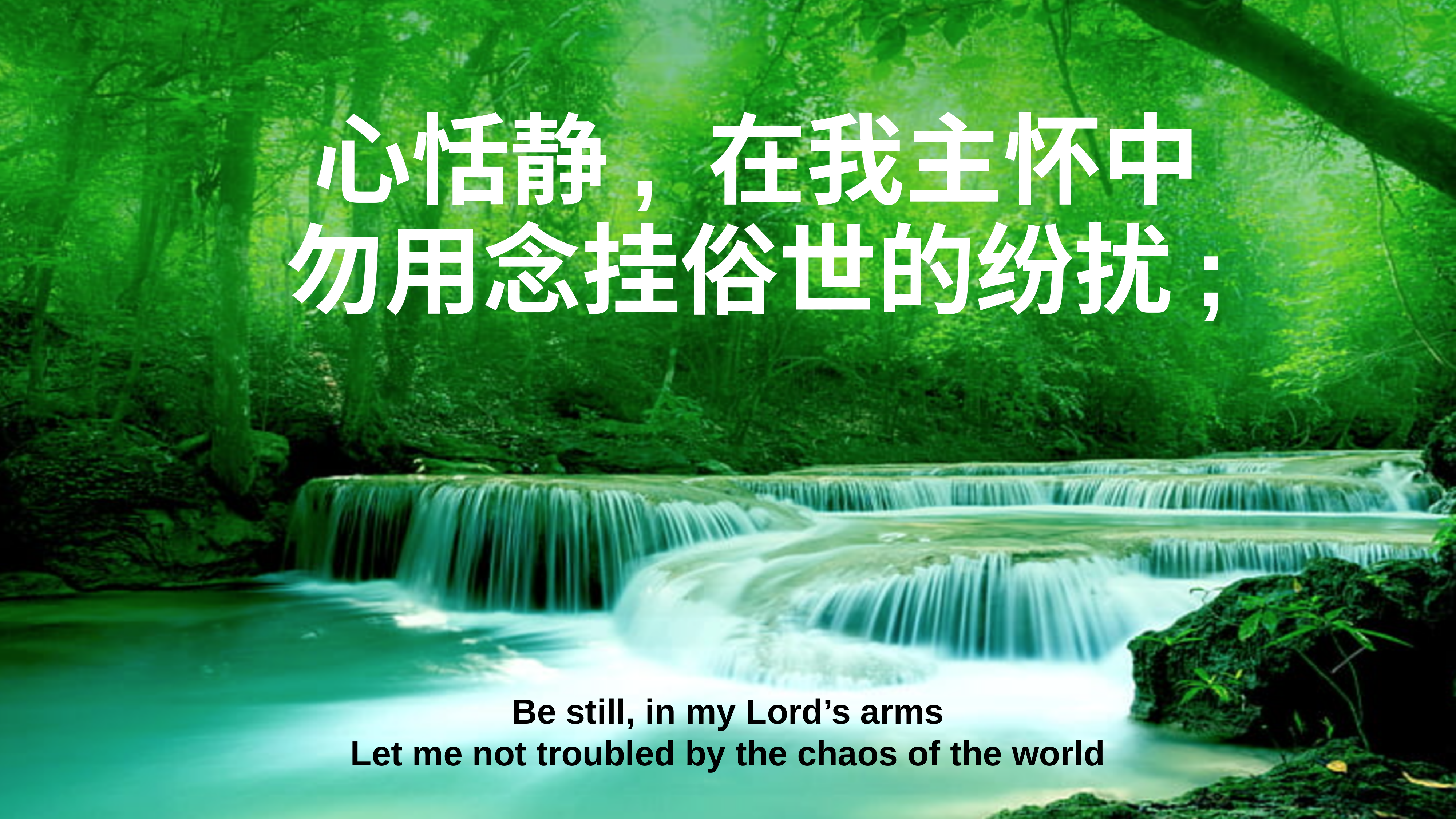

心恬静, 在我主怀中
勿用念挂俗世的纷扰;
2
Be still, in my Lord’s arms
Let me not troubled by the chaos of the world